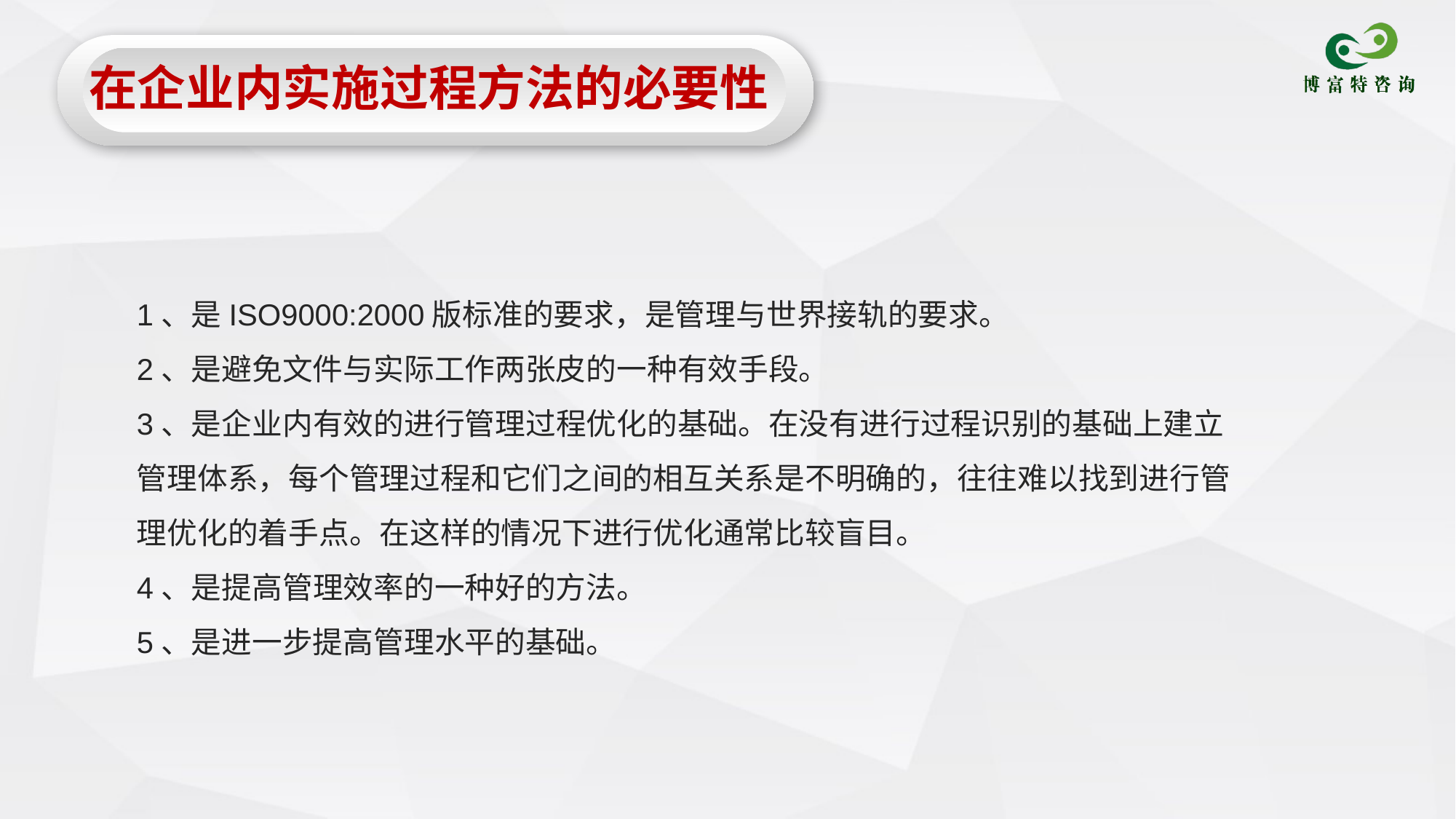

在企业内实施过程方法的必要性
1、是ISO9000:2000版标准的要求，是管理与世界接轨的要求。
2、是避免文件与实际工作两张皮的一种有效手段。
3、是企业内有效的进行管理过程优化的基础。在没有进行过程识别的基础上建立管理体系，每个管理过程和它们之间的相互关系是不明确的，往往难以找到进行管理优化的着手点。在这样的情况下进行优化通常比较盲目。
4、是提高管理效率的一种好的方法。
5、是进一步提高管理水平的基础。